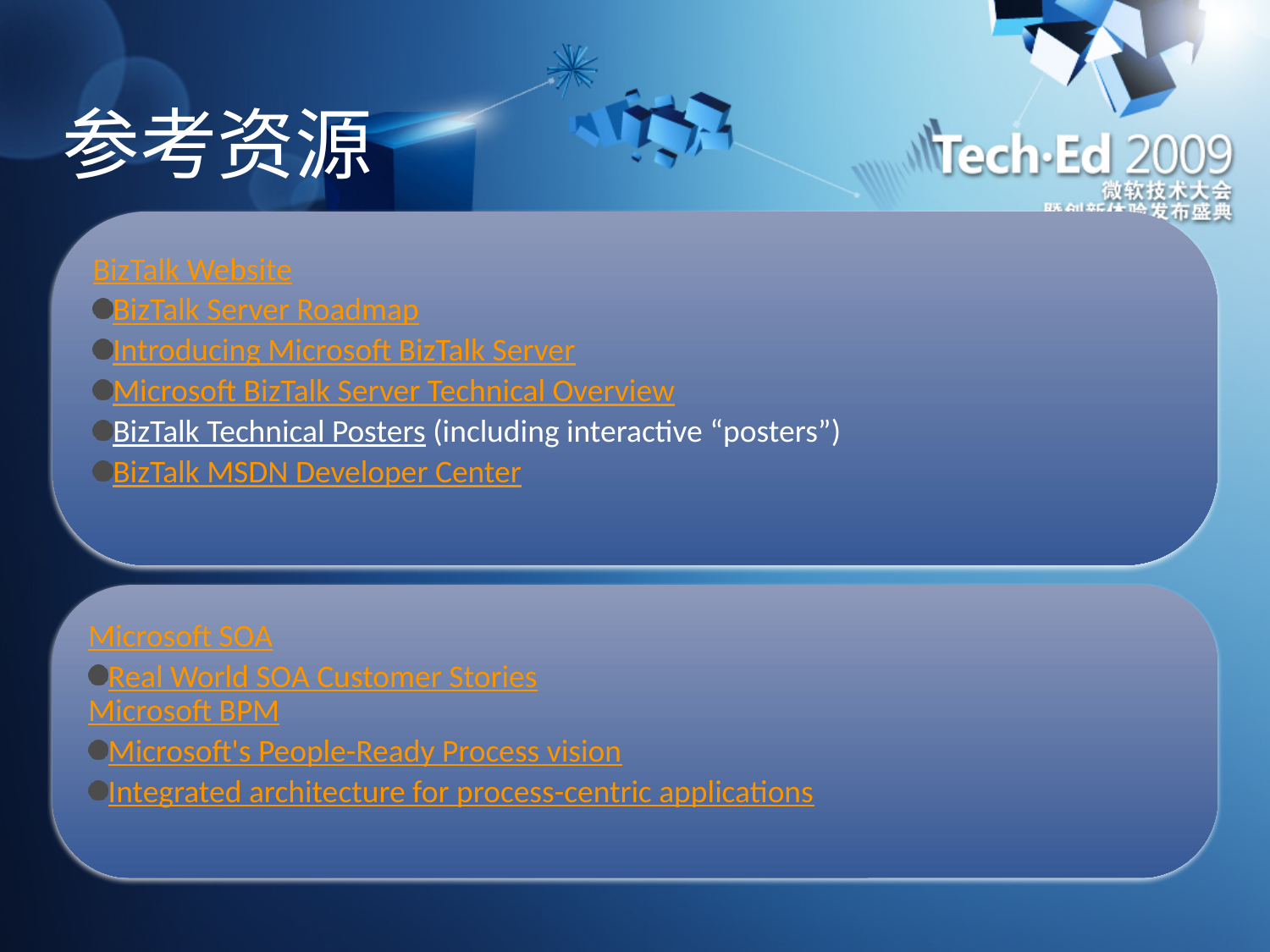

# 参考资源
BizTalk Website
BizTalk Server Roadmap
Introducing Microsoft BizTalk Server
Microsoft BizTalk Server Technical Overview
BizTalk Technical Posters (including interactive “posters”)
BizTalk MSDN Developer Center

Microsoft SOA
Real World SOA Customer Stories
Microsoft BPM
Microsoft's People-Ready Process vision
Integrated architecture for process-centric applications